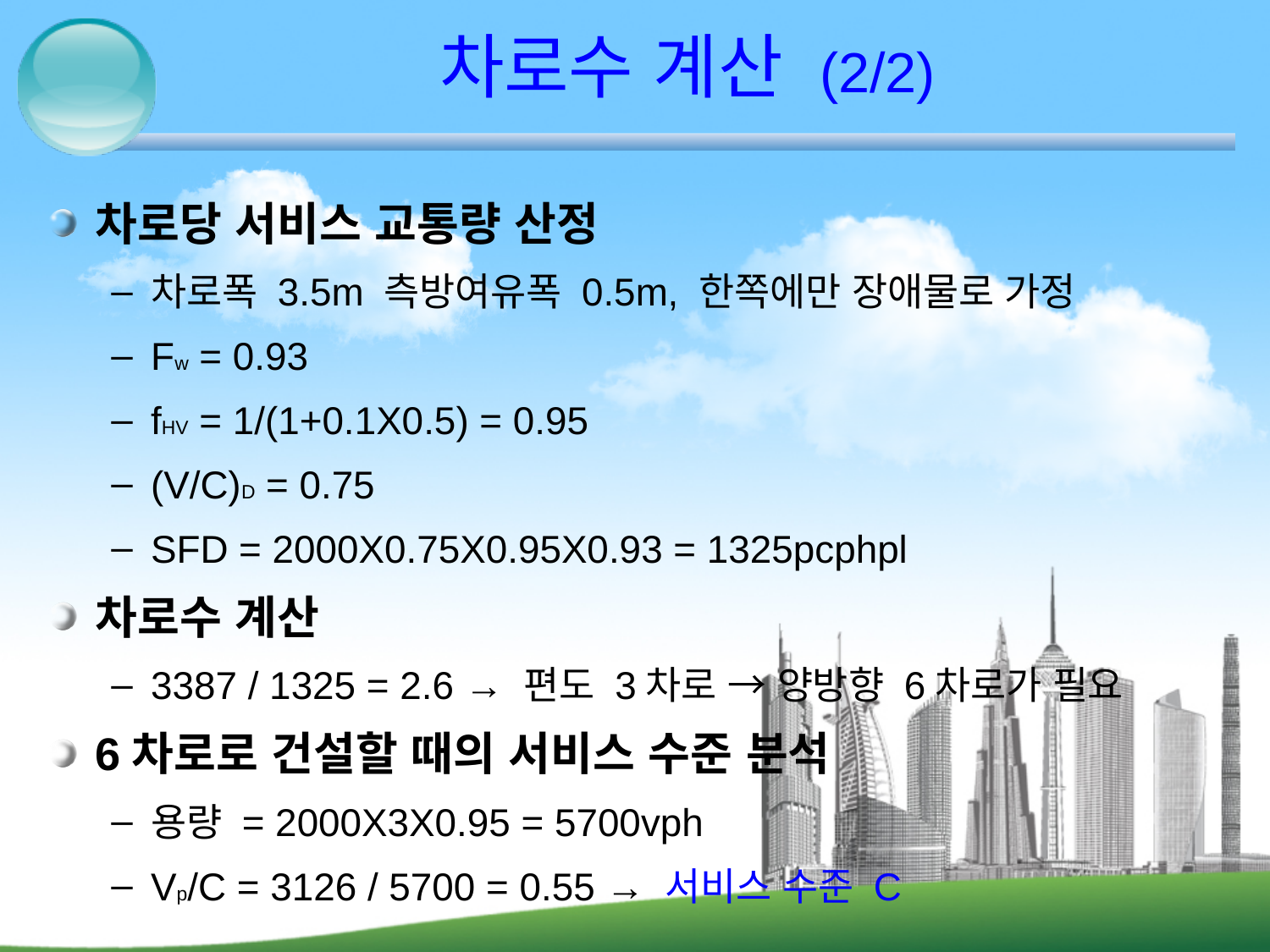

# 차로수 계산 (2/2)
차로당 서비스 교통량 산정
차로폭 3.5m 측방여유폭 0.5m, 한쪽에만 장애물로 가정
Fw = 0.93
fHV = 1/(1+0.1X0.5) = 0.95
(V/C)D = 0.75
SFD = 2000X0.75X0.95X0.93 = 1325pcphpl
차로수 계산
3387 / 1325 = 2.6 → 편도 3차로 → 양방향 6차로가 필요
6차로로 건설할 때의 서비스 수준 분석
용량 = 2000X3X0.95 = 5700vph
Vp/C = 3126 / 5700 = 0.55 → 서비스 수준 C